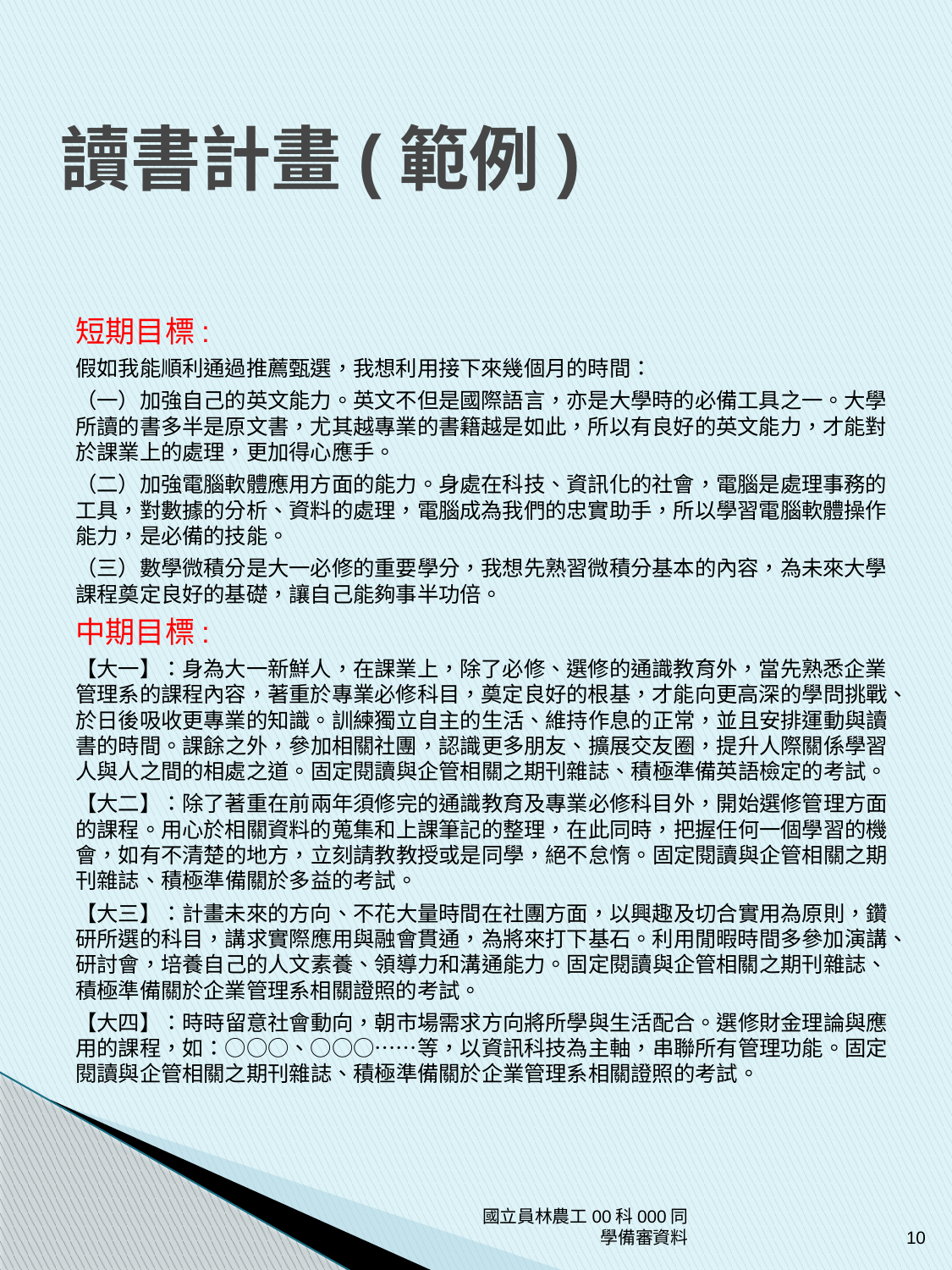

# 讀書計畫(範例)

短期目標:
假如我能順利通過推薦甄選，我想利用接下來幾個月的時間：
（一）加強自己的英文能力。英文不但是國際語言，亦是大學時的必備工具之一。大學所讀的書多半是原文書，尤其越專業的書籍越是如此，所以有良好的英文能力，才能對於課業上的處理，更加得心應手。
（二）加強電腦軟體應用方面的能力。身處在科技、資訊化的社會，電腦是處理事務的工具，對數據的分析、資料的處理，電腦成為我們的忠實助手，所以學習電腦軟體操作能力，是必備的技能。
（三）數學微積分是大一必修的重要學分，我想先熟習微積分基本的內容，為未來大學課程奠定良好的基礎，讓自己能夠事半功倍。
中期目標:
【大一】：身為大一新鮮人，在課業上，除了必修、選修的通識教育外，當先熟悉企業管理系的課程內容，著重於專業必修科目，奠定良好的根基，才能向更高深的學問挑戰、於日後吸收更專業的知識。訓練獨立自主的生活、維持作息的正常，並且安排運動與讀書的時間。課餘之外，參加相關社團，認識更多朋友、擴展交友圈，提升人際關係學習人與人之間的相處之道。固定閱讀與企管相關之期刊雜誌、積極準備英語檢定的考試。
【大二】：除了著重在前兩年須修完的通識教育及專業必修科目外，開始選修管理方面的課程。用心於相關資料的蒐集和上課筆記的整理，在此同時，把握任何一個學習的機會，如有不清楚的地方，立刻請教教授或是同學，絕不怠惰。固定閱讀與企管相關之期刊雜誌、積極準備關於多益的考試。
【大三】：計畫未來的方向、不花大量時間在社團方面，以興趣及切合實用為原則，鑽研所選的科目，講求實際應用與融會貫通，為將來打下基石。利用閒暇時間多參加演講、研討會，培養自己的人文素養、領導力和溝通能力。固定閱讀與企管相關之期刊雜誌、積極準備關於企業管理系相關證照的考試。
【大四】：時時留意社會動向，朝市場需求方向將所學與生活配合。選修財金理論與應用的課程，如：○○○、○○○……等，以資訊科技為主軸，串聯所有管理功能。固定閱讀與企管相關之期刊雜誌、積極準備關於企業管理系相關證照的考試。

國立員林農工00科000同學備審資料
10